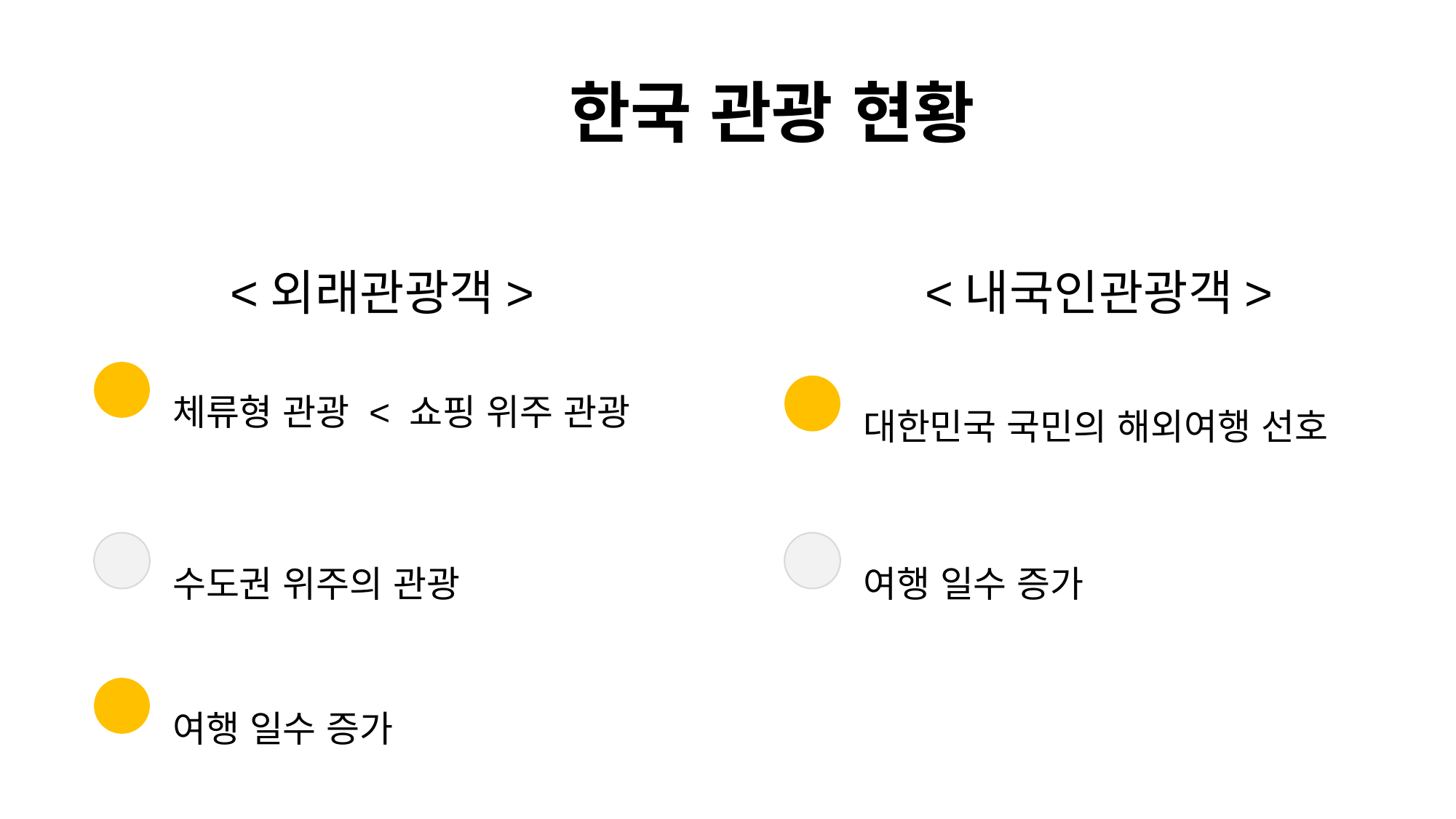

한국 관광 현황
<외래관광객>
<내국인관광객>

체류형 관광 < 쇼핑 위주 관광

대한민국 국민의 해외여행 선호

수도권 위주의 관광

여행 일수 증가

여행 일수 증가